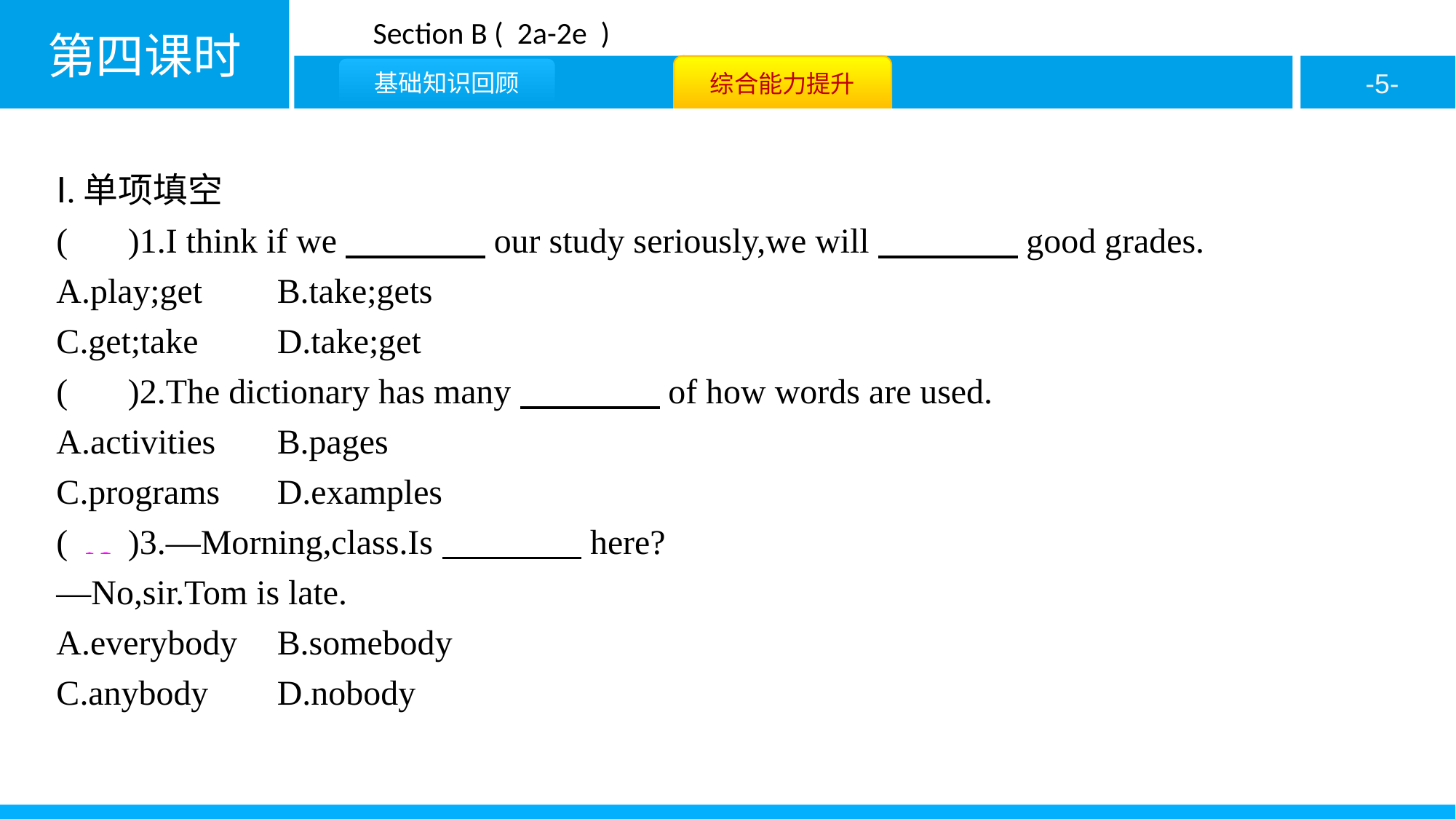

Ⅰ.单项填空
(  D  )1.I think if we　　　　our study seriously,we will　　　　good grades.
A.play;get	B.take;gets
C.get;take	D.take;get
(  D  )2.The dictionary has many　　　　of how words are used.
A.activities	B.pages
C.programs	D.examples
(  A  )3.—Morning,class.Is　　　　here?
—No,sir.Tom is late.
A.everybody	B.somebody
C.anybody	D.nobody